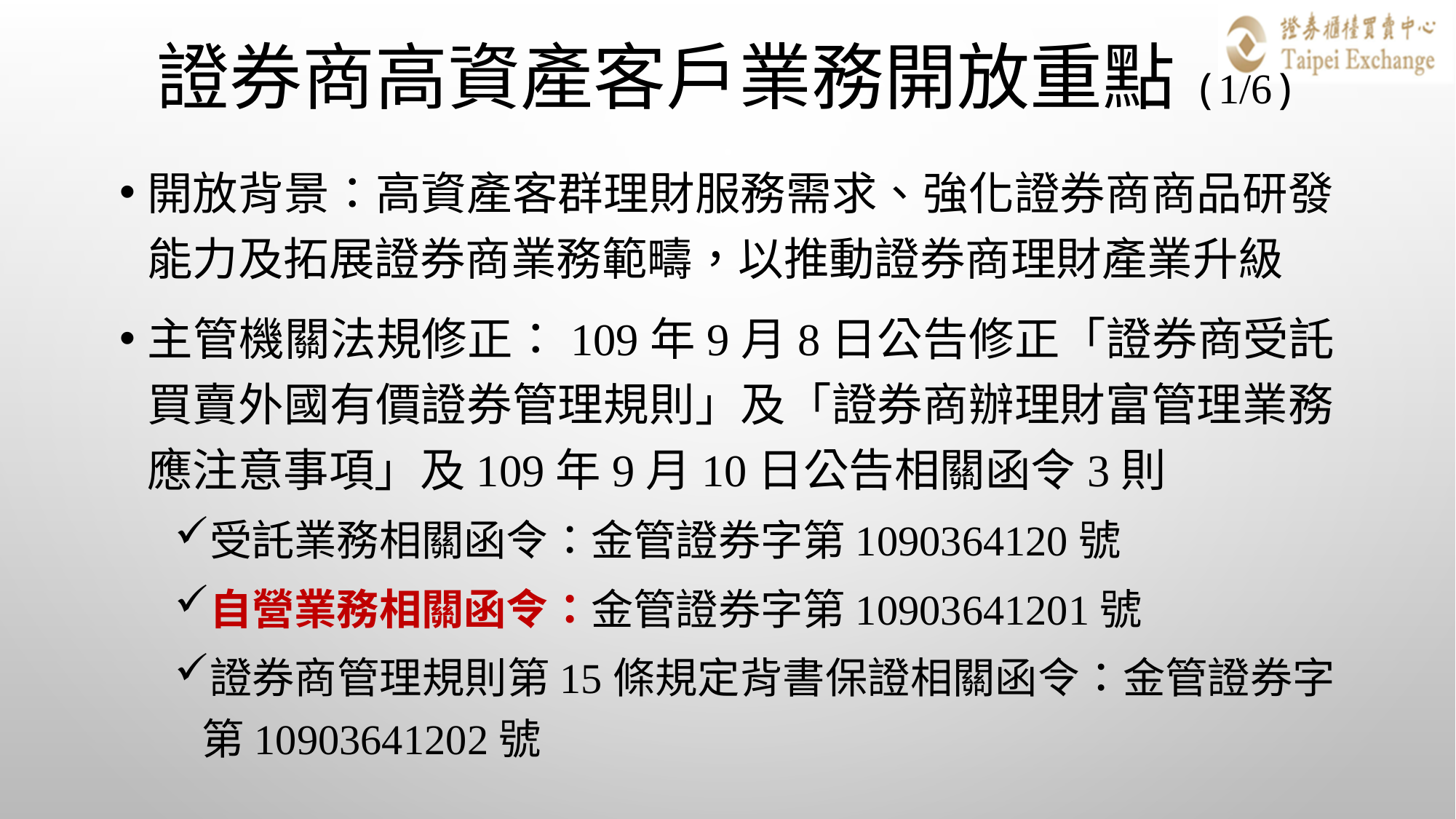

# 證券商高資產客戶業務開放重點(1/6)
開放背景：高資產客群理財服務需求、強化證券商商品研發能力及拓展證券商業務範疇，以推動證券商理財產業升級
主管機關法規修正：109年9月8日公告修正「證券商受託買賣外國有價證券管理規則」及「證券商辦理財富管理業務應注意事項」及109年9月10日公告相關函令3則
受託業務相關函令：金管證券字第1090364120號
自營業務相關函令：金管證券字第10903641201號
證券商管理規則第15條規定背書保證相關函令：金管證券字第10903641202號